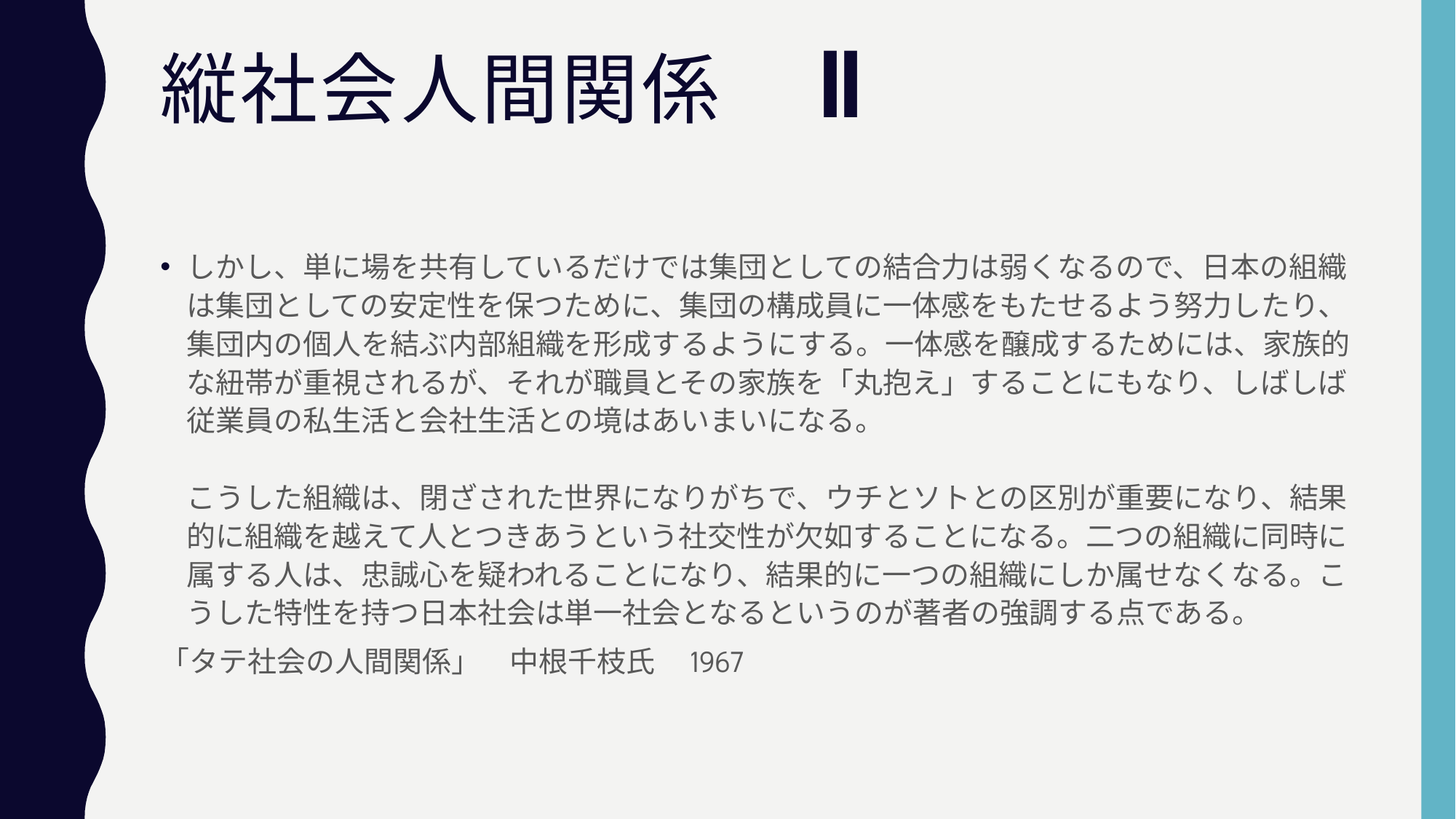

# 縦社会人間関係　II
しかし、単に場を共有しているだけでは集団としての結合力は弱くなるので、日本の組織は集団としての安定性を保つために、集団の構成員に一体感をもたせるよう努力したり、集団内の個人を結ぶ内部組織を形成するようにする。一体感を醸成するためには、家族的な紐帯が重視されるが、それが職員とその家族を「丸抱え」することにもなり、しばしば従業員の私生活と会社生活との境はあいまいになる。 
こうした組織は、閉ざされた世界になりがちで、ウチとソトとの区別が重要になり、結果的に組織を越えて人とつきあうという社交性が欠如することになる。二つの組織に同時に属する人は、忠誠心を疑われることになり、結果的に一つの組織にしか属せなくなる。こうした特性を持つ日本社会は単一社会となるというのが著者の強調する点である。
「タテ社会の人間関係」　中根千枝氏　1967